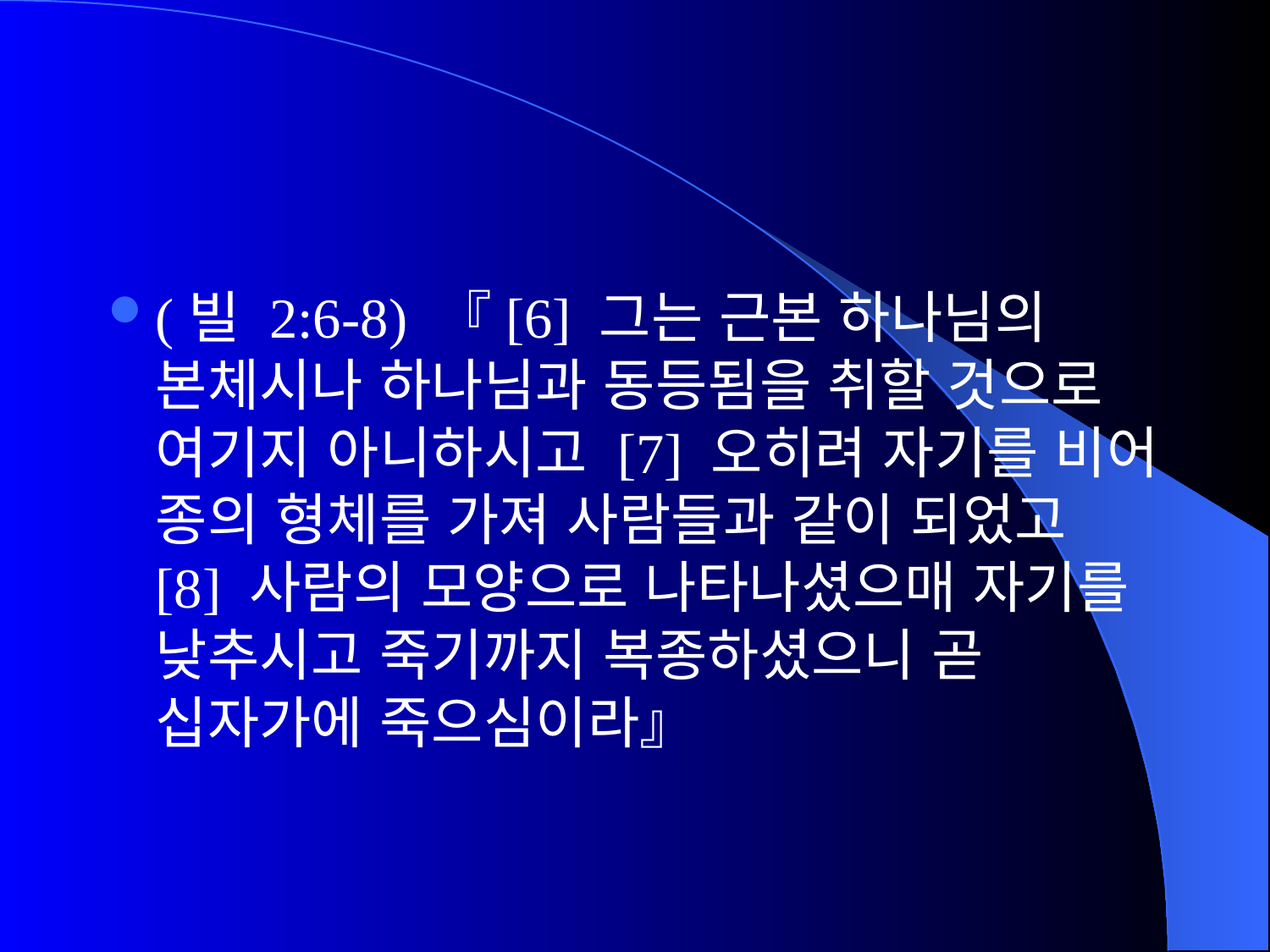

(빌 2:6-8) 『[6] 그는 근본 하나님의 본체시나 하나님과 동등됨을 취할 것으로 여기지 아니하시고 [7] 오히려 자기를 비어 종의 형체를 가져 사람들과 같이 되었고 [8] 사람의 모양으로 나타나셨으매 자기를 낮추시고 죽기까지 복종하셨으니 곧 십자가에 죽으심이라』